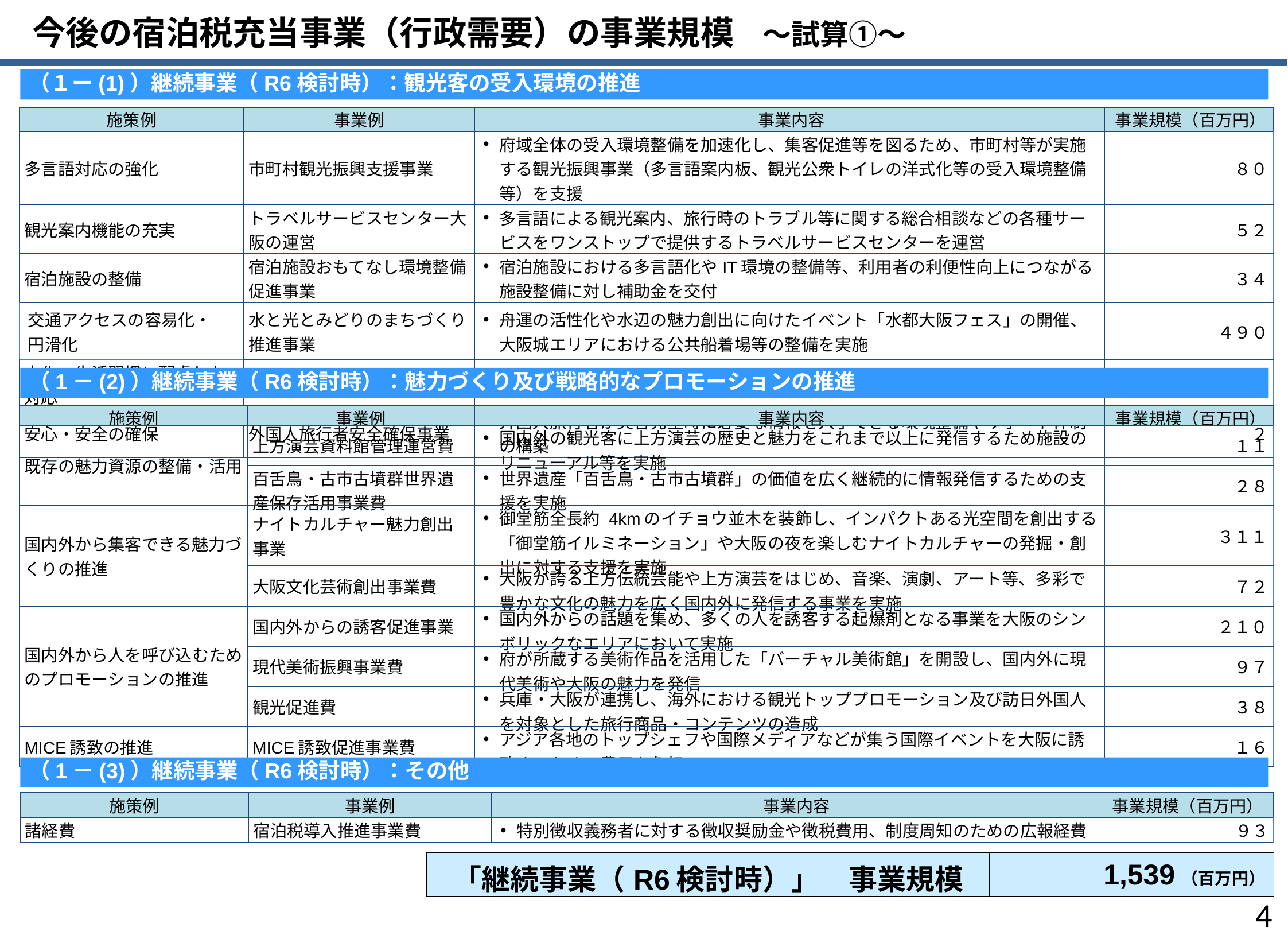

今後の宿泊税充当事業（行政需要）の事業規模　～試算①～

（１ー(1)）継続事業（R6検討時）：観光客の受入環境の推進
| 施策例 | 事業例 | 事業内容 | 事業規模（百万円） |
| --- | --- | --- | --- |
| 多言語対応の強化 | 市町村観光振興支援事業 | 府域全体の受入環境整備を加速化し、集客促進等を図るため、市町村等が実施する観光振興事業（多言語案内板、観光公衆トイレの洋式化等の受入環境整備等）を支援 | ８０ |
| 観光案内機能の充実 | トラベルサービスセンター大阪の運営 | 多言語による観光案内、旅行時のトラブル等に関する総合相談などの各種サービスをワンストップで提供するトラベルサービスセンターを運営 | ５２ |
| 宿泊施設の整備 | 宿泊施設おもてなし環境整備促進事業 | 宿泊施設における多言語化やIT環境の整備等、利用者の利便性向上につながる施設整備に対し補助金を交付 | ３４ |
| 交通アクセスの容易化・ 円滑化 | 水と光とみどりのまちづくり推進事業 | 舟運の活性化や水辺の魅力創出に向けたイベント「水都大阪フェス」の開催、大阪城エリアにおける公共船着場等の整備を実施 | ４９０ |
| 文化・生活習慣に配慮した対応 | 多言語メニュー作成支援事業 | 飲食店向けの「多言語メニュー作成支援システム」の普及促進を実施 | ５ |
| 安心・安全の確保 | 外国人旅行者安全確保事業 | 外国人旅行者が災害発生時に必要な情報を入手できる環境整備やサポート体制の構築 | ２ |
（1－(2)）継続事業（R6検討時）：魅力づくり及び戦略的なプロモーションの推進
| 施策例 | 事業例 | 事業内容 | 事業規模（百万円） |
| --- | --- | --- | --- |
| 既存の魅力資源の整備・活用 | 上方演芸資料館管理運営費 | 国内外の観光客に上方演芸の歴史と魅力をこれまで以上に発信するため施設のリニューアル等を実施 | １１ |
|  | 百舌鳥・古市古墳群世界遺産保存活用事業費 | 世界遺産「百舌鳥・古市古墳群」の価値を広く継続的に情報発信するための支援を実施 | ２８ |
| 国内外から集客できる魅力づくりの推進 | ナイトカルチャー魅力創出事業 | 御堂筋全長約 4kmのイチョウ並木を装飾し、インパクトある光空間を創出する「御堂筋イルミネーション」や大阪の夜を楽しむナイトカルチャーの発掘・創出に対する支援を実施 | ３１１ |
|  | 大阪文化芸術創出事業費 | 大阪が誇る上方伝統芸能や上方演芸をはじめ、音楽、演劇、アート等、多彩で豊かな文化の魅力を広く国内外に発信する事業を実施 | ７２ |
| 国内外から人を呼び込むためのプロモーションの推進 | 国内外からの誘客促進事業 | 国内外からの話題を集め、多くの人を誘客する起爆剤となる事業を大阪のシンボリックなエリアにおいて実施 | ２１０ |
|  | 現代美術振興事業費 | 府が所蔵する美術作品を活用した「バーチャル美術館」を開設し、国内外に現代美術や大阪の魅力を発信 | ９７ |
|  | 観光促進費 | 兵庫・大阪が連携し、海外における観光トッププロモーション及び訪日外国人を対象とした旅行商品・コンテンツの造成 | ３８ |
| MICE誘致の推進 | MICE誘致促進事業費 | アジア各地のトップシェフや国際メディアなどが集う国際イベントを大阪に誘致するための費用を負担 | １６ |
（1－(3)）継続事業（R6検討時）：その他
| 施策例 | 事業例 | 事業内容 | 事業規模（百万円） |
| --- | --- | --- | --- |
| 諸経費 | 宿泊税導入推進事業費 | 特別徴収義務者に対する徴収奨励金や徴税費用、制度周知のための広報経費 | ９３ |
| 「継続事業（R6検討時）」　事業規模 | 1,539（百万円） |
| --- | --- |
4